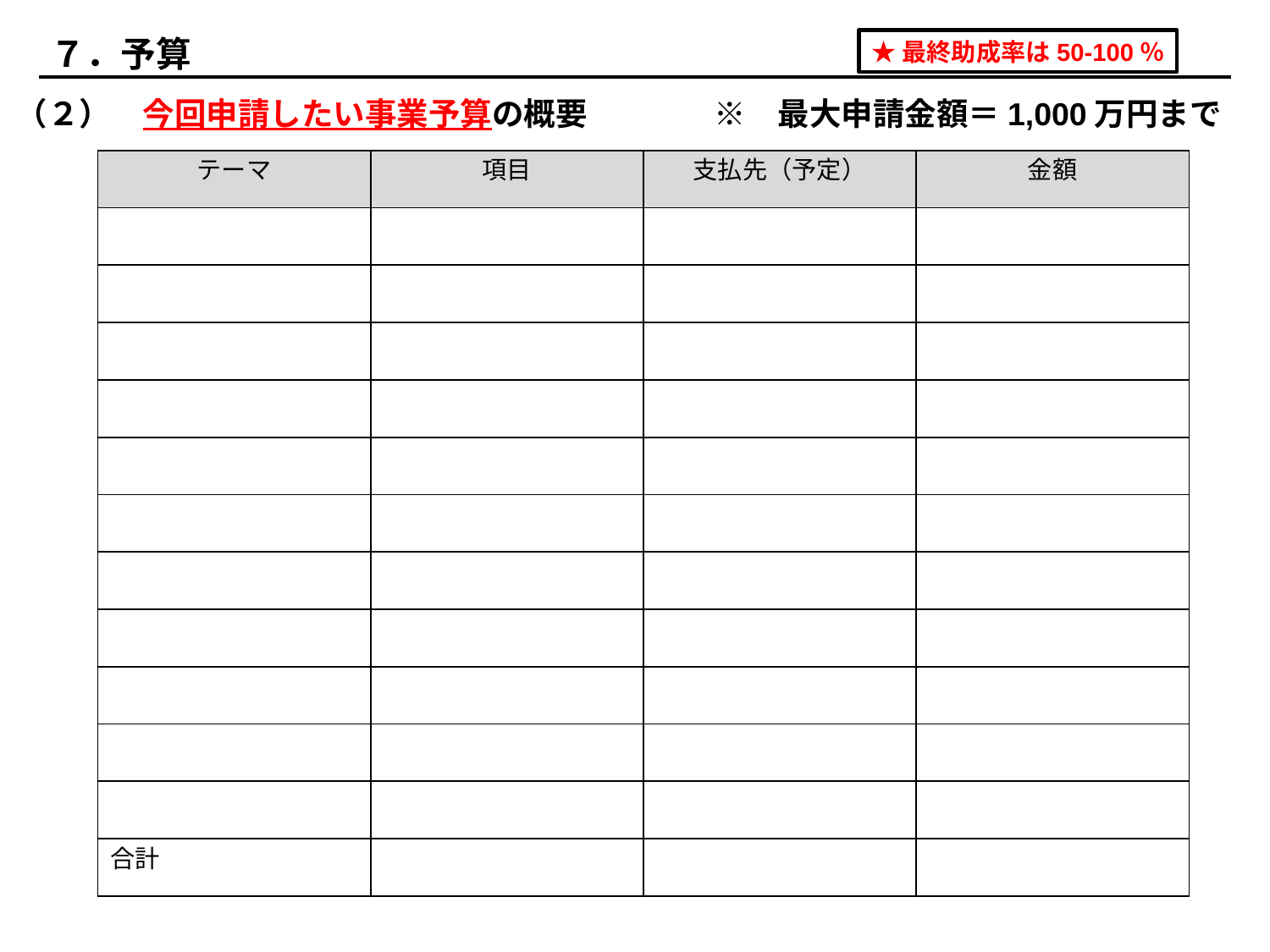

７．予算
★最終助成率は50-100％
（２）　今回申請したい事業予算の概要　　　　※　最大申請金額＝1,000万円まで
| テーマ | 項目 | 支払先（予定） | 金額 |
| --- | --- | --- | --- |
|  |  |  |  |
|  |  |  |  |
|  |  |  |  |
|  |  |  |  |
|  |  |  |  |
|  |  |  |  |
|  |  |  |  |
|  |  |  |  |
|  |  |  |  |
|  |  |  |  |
|  |  |  |  |
| 合計 |  |  |  |